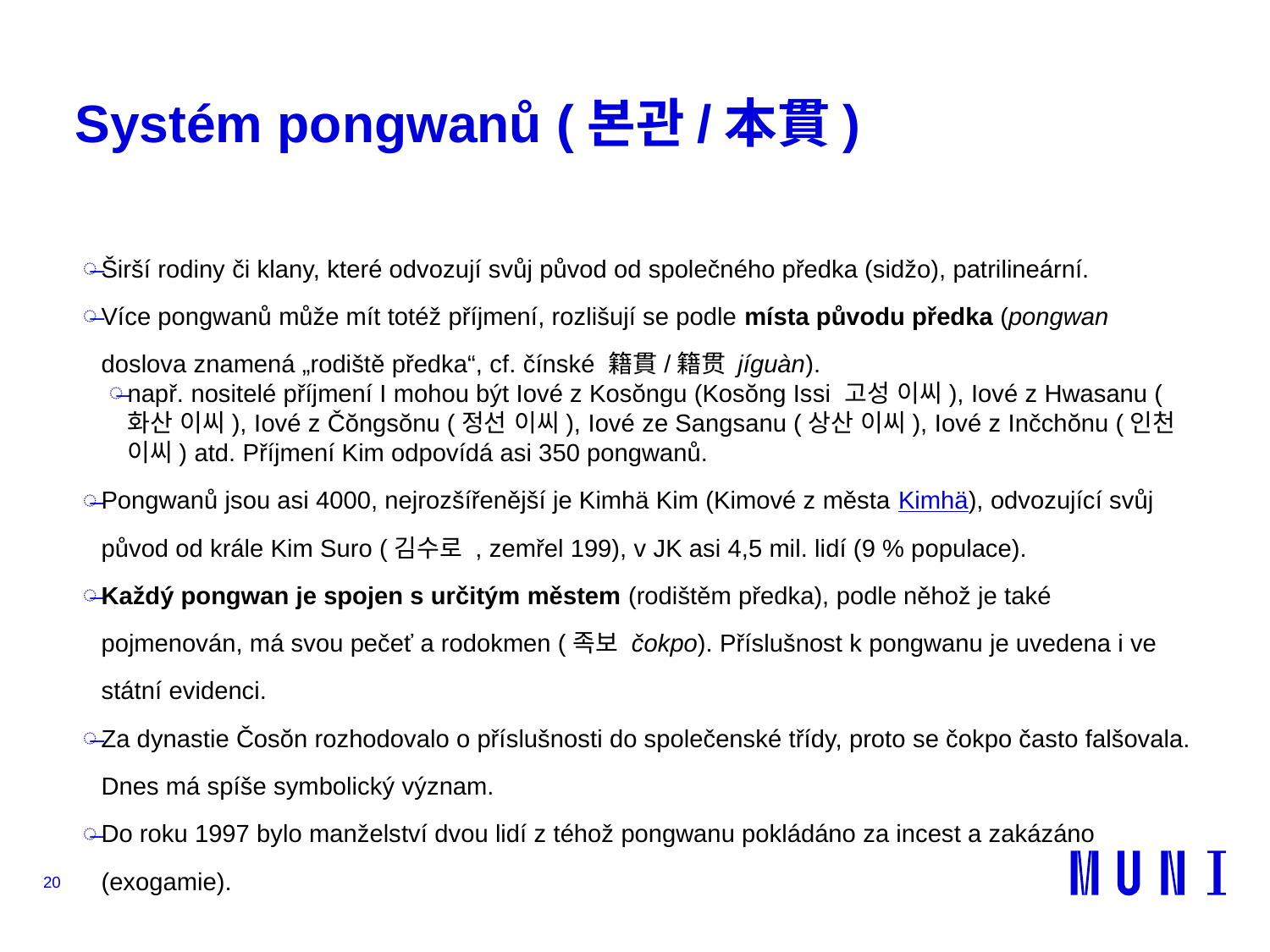

# Systém pongwanů (본관/本貫)
Širší rodiny či klany, které odvozují svůj původ od společného předka (sidžo), patrilineární.
Více pongwanů může mít totéž příjmení, rozlišují se podle místa původu předka (pongwan doslova znamená „rodiště předka“, cf. čínské 籍貫/籍贯 jíguàn).
např. nositelé příjmení I mohou být Iové z Kosŏngu (Kosŏng Issi 고성 이씨), Iové z Hwasanu (화산 이씨), Iové z Čŏngsŏnu (정선 이씨), Iové ze Sangsanu (상산 이씨), Iové z Inčchŏnu (인천 이씨) atd. Příjmení Kim odpovídá asi 350 pongwanů.
Pongwanů jsou asi 4000, nejrozšířenější je Kimhä Kim (Kimové z města Kimhä), odvozující svůj původ od krále Kim Suro (김수로 , zemřel 199), v JK asi 4,5 mil. lidí (9 % populace).
Každý pongwan je spojen s určitým městem (rodištěm předka), podle něhož je také pojmenován, má svou pečeť a rodokmen (족보 čokpo). Příslušnost k pongwanu je uvedena i ve státní evidenci.
Za dynastie Čosŏn rozhodovalo o příslušnosti do společenské třídy, proto se čokpo často falšovala. Dnes má spíše symbolický význam.
Do roku 1997 bylo manželství dvou lidí z téhož pongwanu pokládáno za incest a zakázáno (exogamie).
20